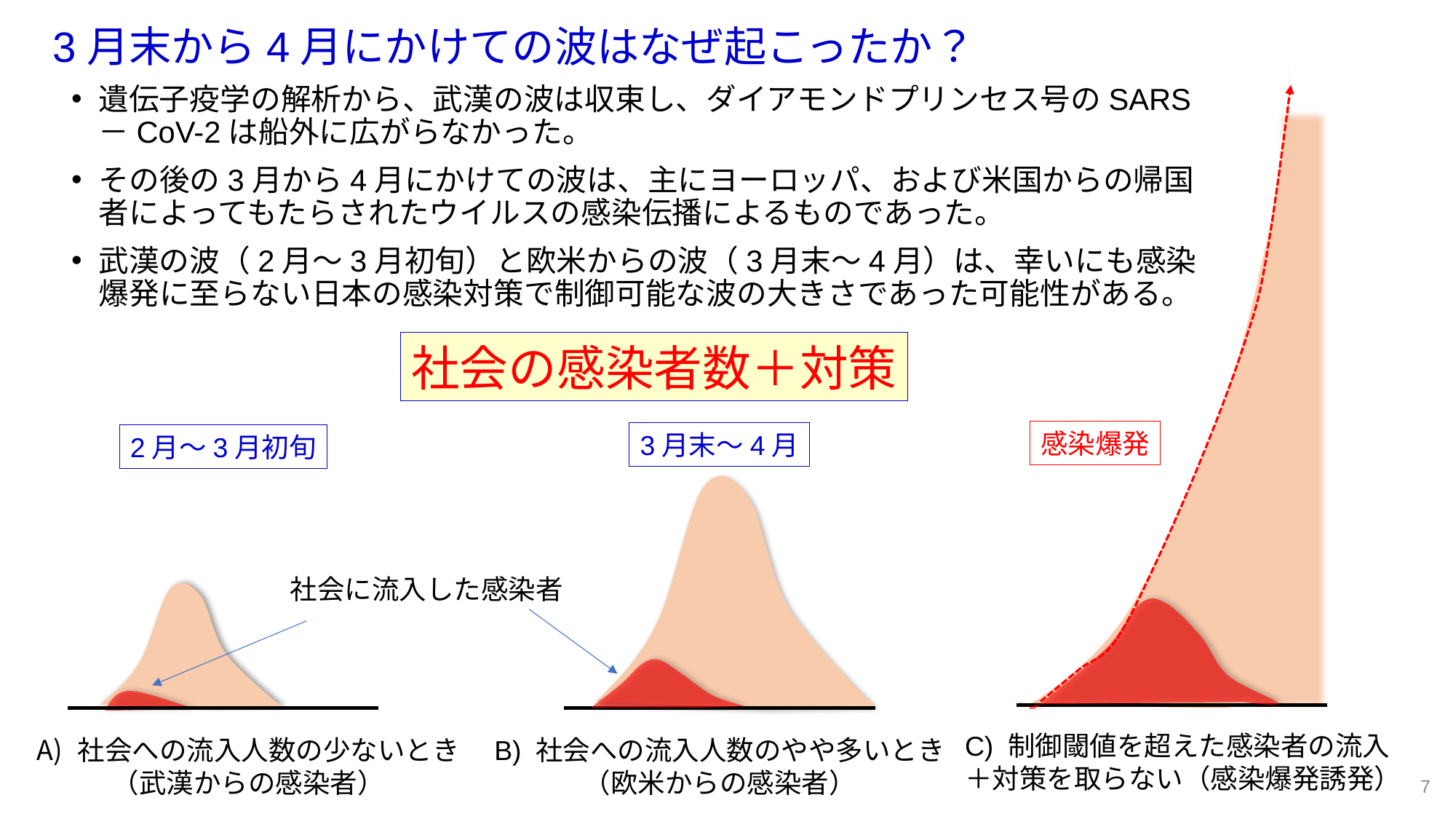

# 3月末から4月にかけての波はなぜ起こったか？

遺伝子疫学の解析から、武漢の波は収束し、ダイアモンドプリンセス号のSARS－CoV-2は船外に広がらなかった。
その後の3月から4月にかけての波は、主にヨーロッパ、および米国からの帰国者によってもたらされたウイルスの感染伝播によるものであった。
武漢の波（2月～3月初旬）と欧米からの波（3月末～4月）は、幸いにも感染爆発に至らない日本の感染対策で制御可能な波の大きさであった可能性がある。

社会の感染者数＋対策
感染爆発
3月末～4月
2月～3月初旬

社会に流入した感染者

C) 制御閾値を超えた感染者の流入
＋対策を取らない（感染爆発誘発）
社会への流入人数の少ないとき
（武漢からの感染者）
B) 社会への流入人数のやや多いとき
（欧米からの感染者）
7